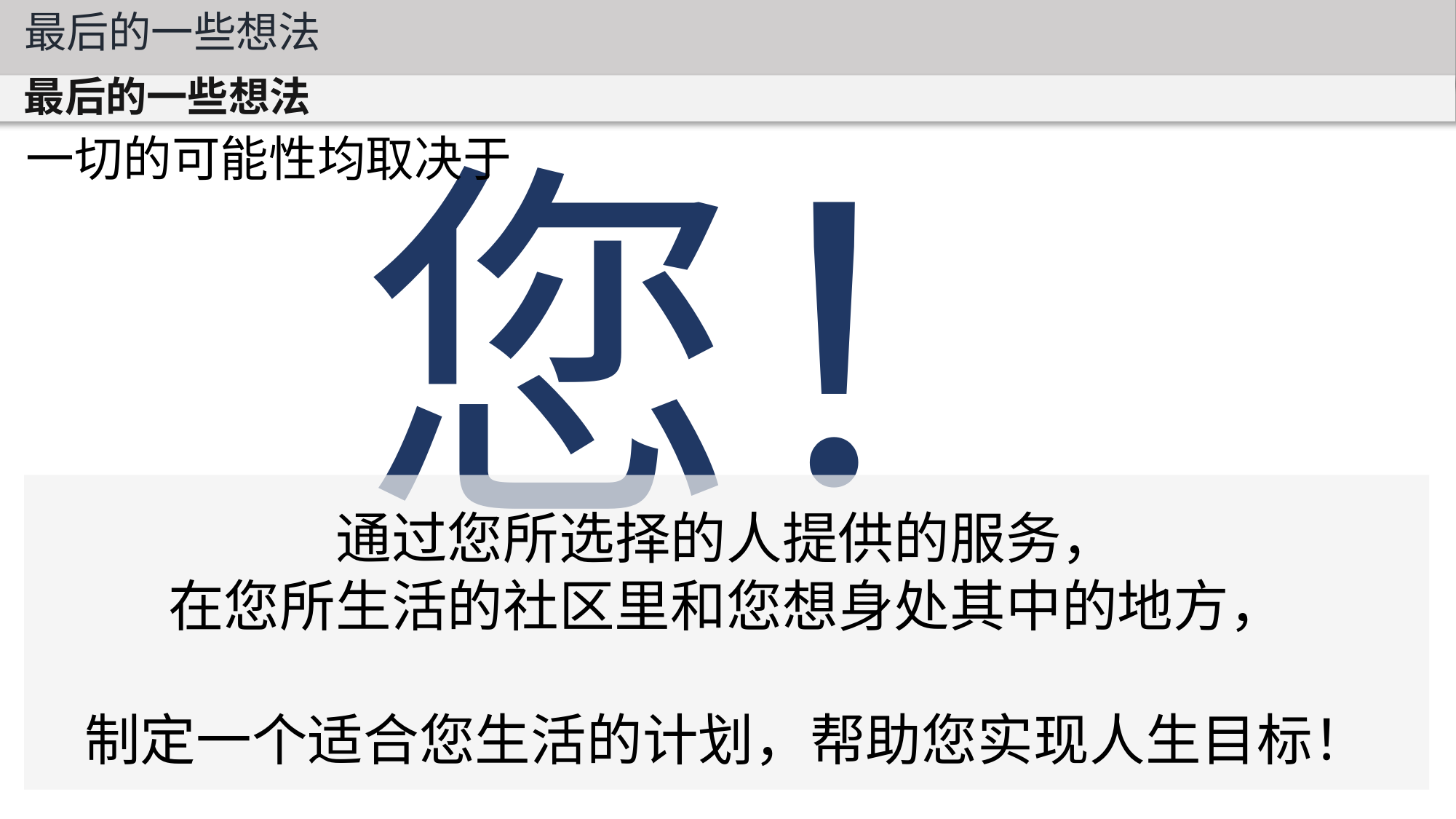

最后的一些想法
最后的一些想法
一切的可能性均取决于
您！

通过您所选择的人提供的服务，
在您所生活的社区里和您想身处其中的地方，

制定一个适合您生活的计划，帮助您实现人生目标！